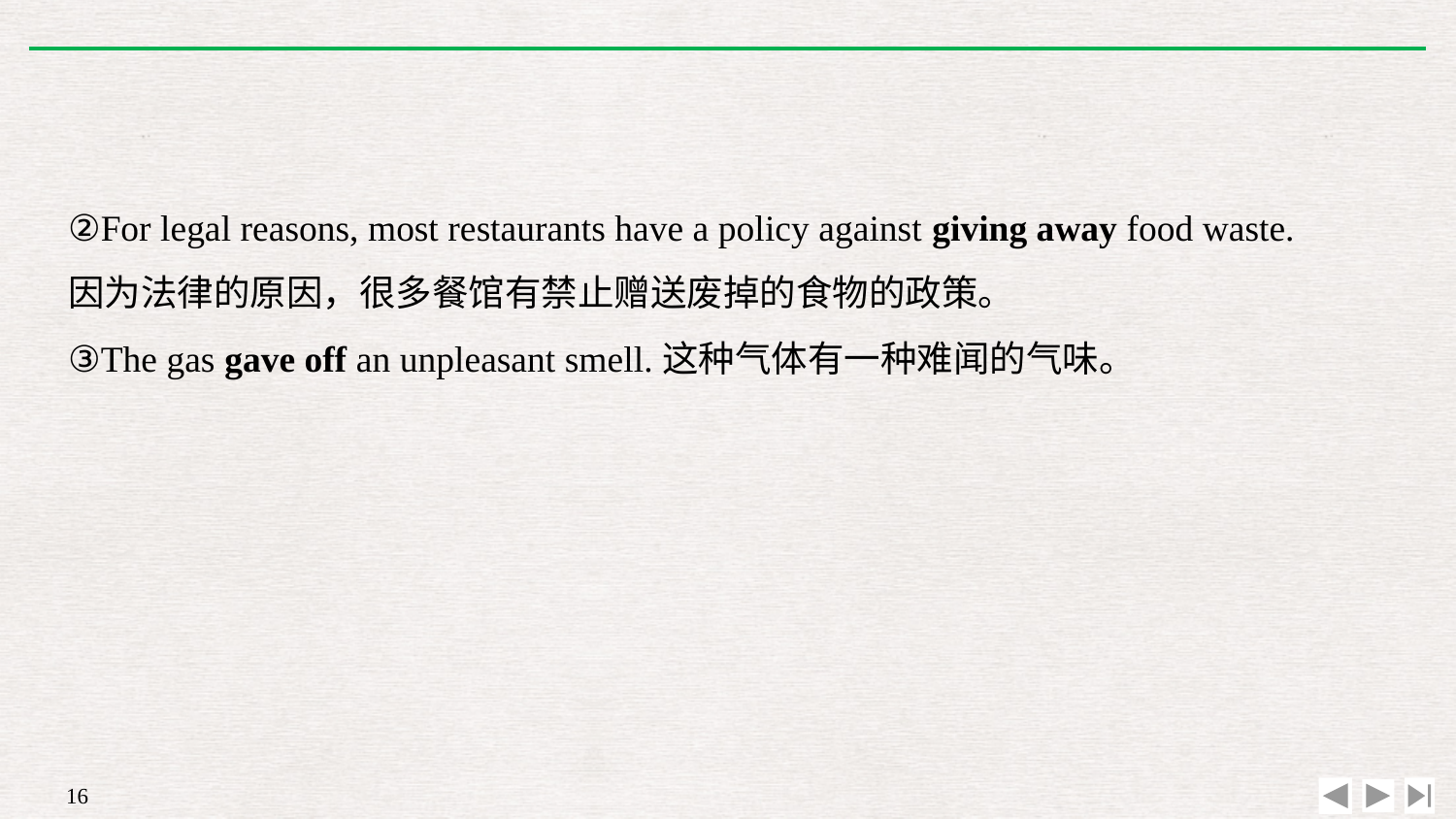

②For legal reasons, most restaurants have a policy against giving away food waste.
因为法律的原因，很多餐馆有禁止赠送废掉的食物的政策。
③The gas gave off an unpleasant smell.这种气体有一种难闻的气味。